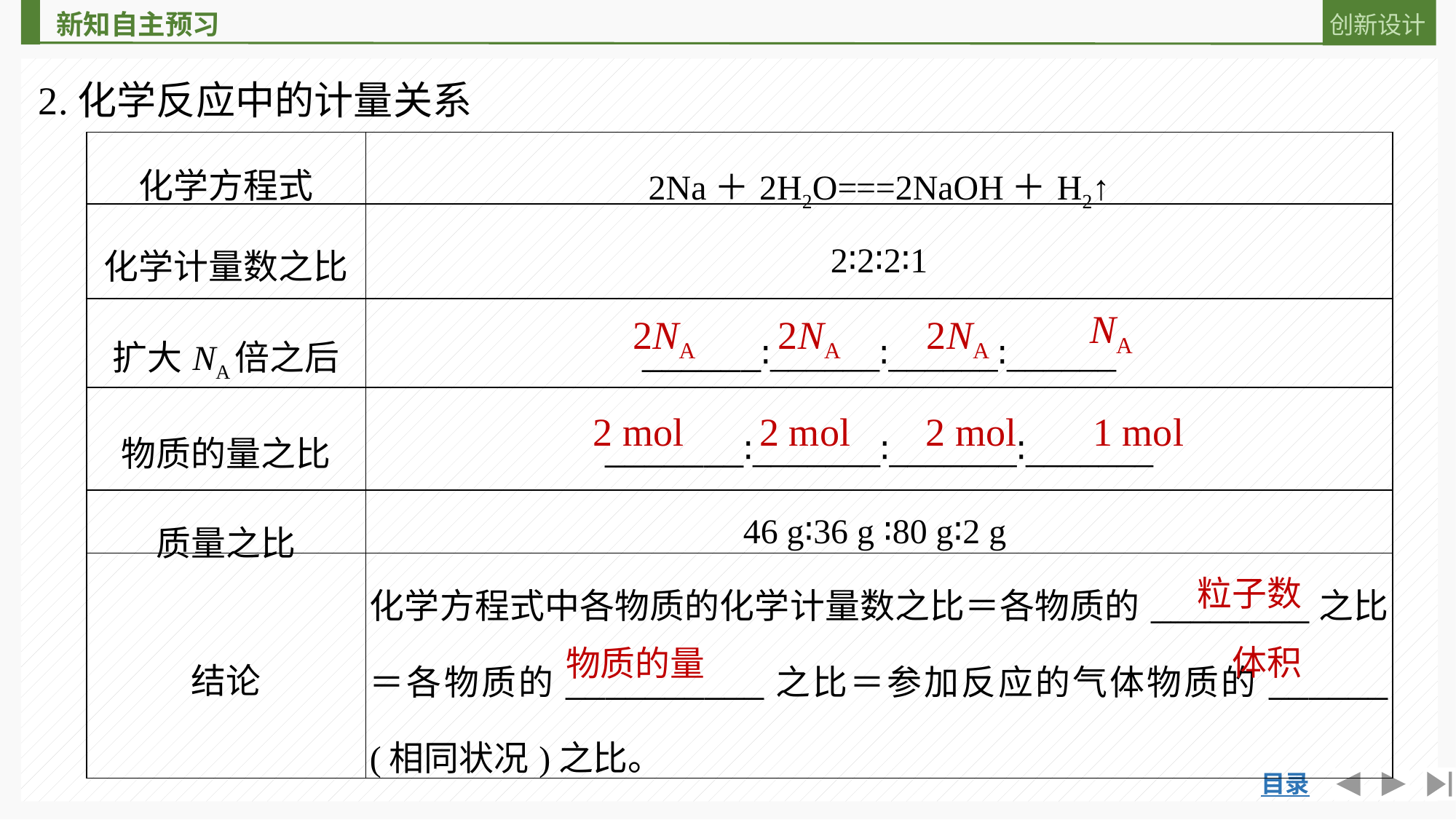

2.化学反应中的计量关系
| 化学方程式 | 2Na＋2H2O===2NaOH＋H2↑ |
| --- | --- |
| 化学计量数之比 | 2∶2∶2∶1 |
| 扩大NA倍之后 | \_\_\_\_\_\_∶\_\_\_\_\_\_∶\_\_\_\_\_\_∶\_\_\_\_\_\_ |
| 物质的量之比 | \_\_\_\_\_\_\_∶\_\_\_\_\_\_\_∶\_\_\_\_\_\_\_∶\_\_\_\_\_\_\_ |
| 质量之比 | 46 g∶36 g ∶80 g∶2 g |
| 结论 | 化学方程式中各物质的化学计量数之比＝各物质的\_\_\_\_\_\_\_\_之比＝各物质的\_\_\_\_\_\_\_\_\_\_之比＝参加反应的气体物质的\_\_\_\_\_\_ (相同状况)之比。 |
NA
2NA
2NA
2NA
2 mol
2 mol
2 mol
1 mol
粒子数
体积
物质的量